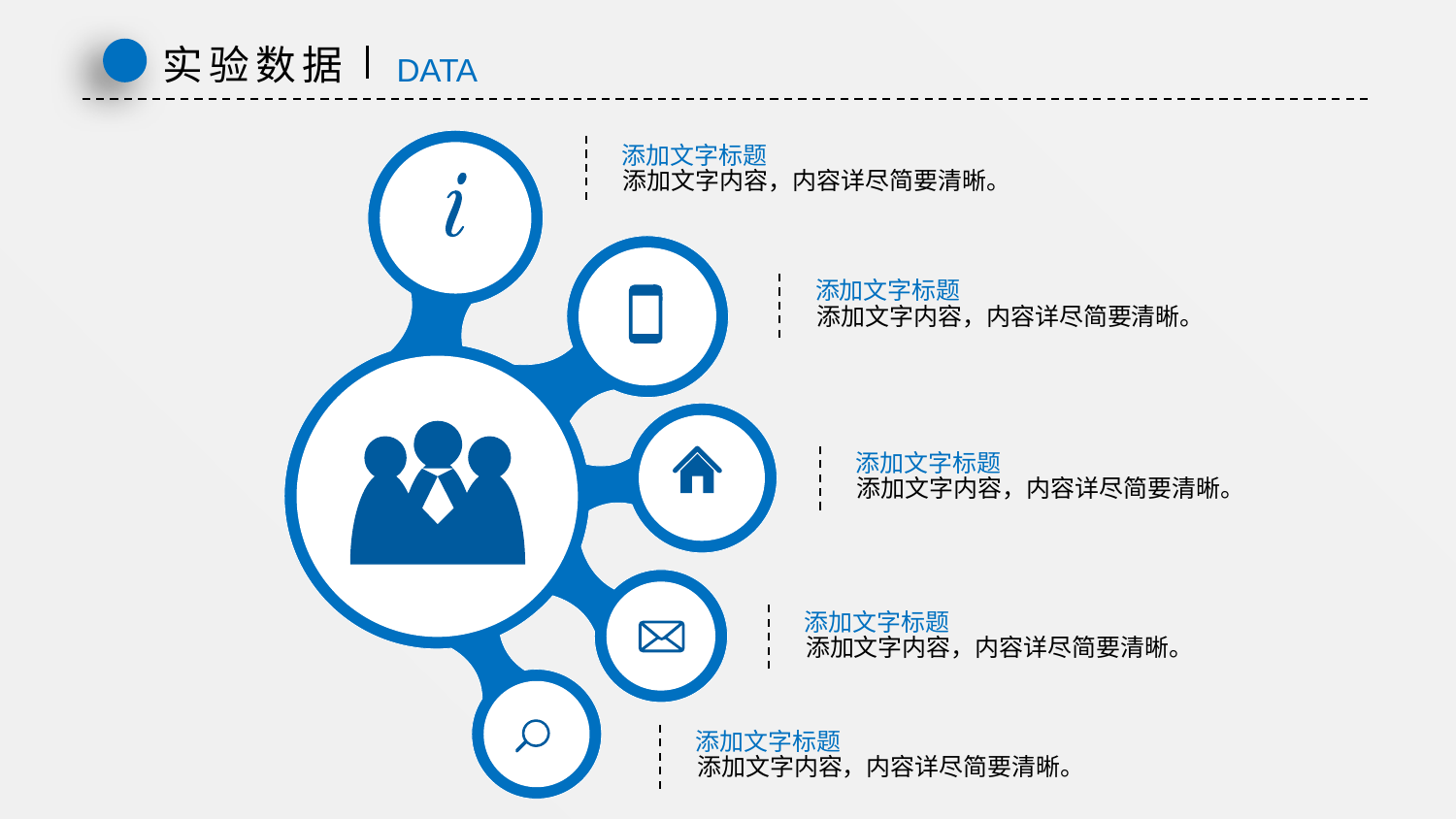

实验数据

DATA

添加文字标题
添加文字内容，内容详尽简要清晰。
添加文字标题
添加文字内容，内容详尽简要清晰。
添加文字标题
添加文字内容，内容详尽简要清晰。
添加文字标题
添加文字内容，内容详尽简要清晰。
添加文字标题
添加文字内容，内容详尽简要清晰。
延时符